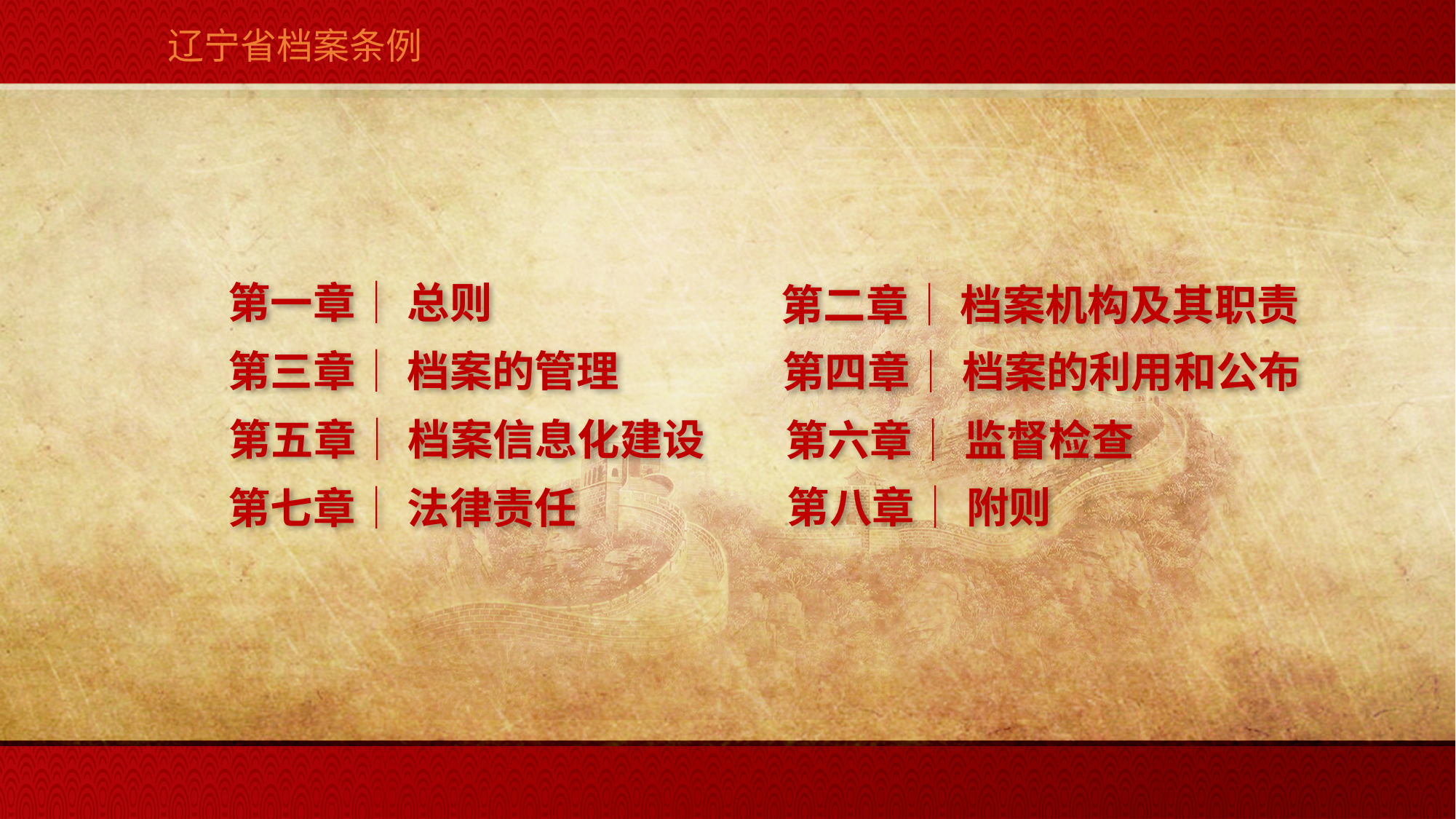

辽宁省档案条例
第一章│ 总则
第二章│ 档案机构及其职责
第三章│ 档案的管理
第四章│ 档案的利用和公布
第五章│ 档案信息化建设
第六章│ 监督检查
第八章│ 附则
第七章│ 法律责任